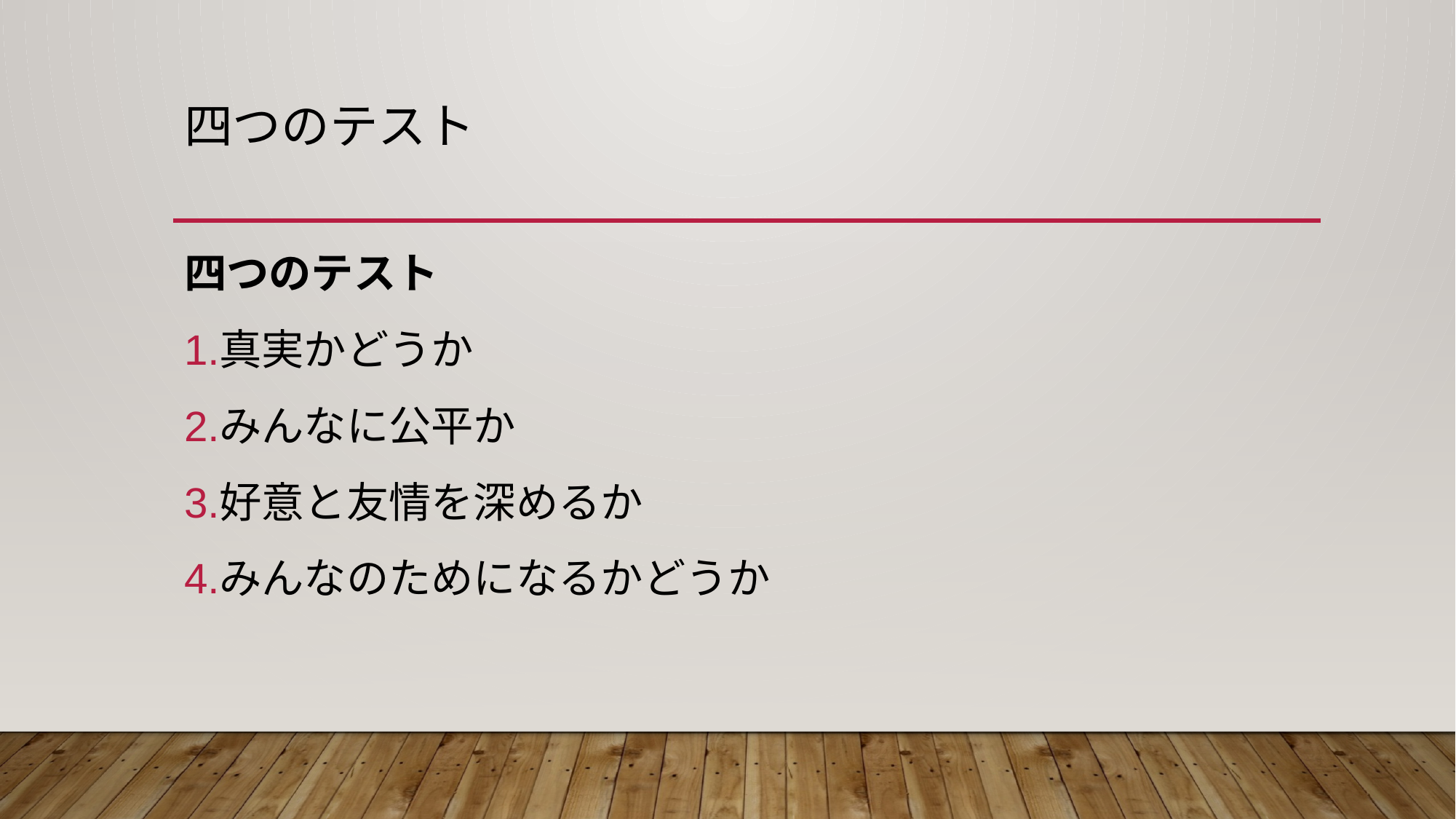

# 四つのテスト
四つのテスト
真実かどうか
みんなに公平か
好意と友情を深めるか
みんなのためになるかどうか